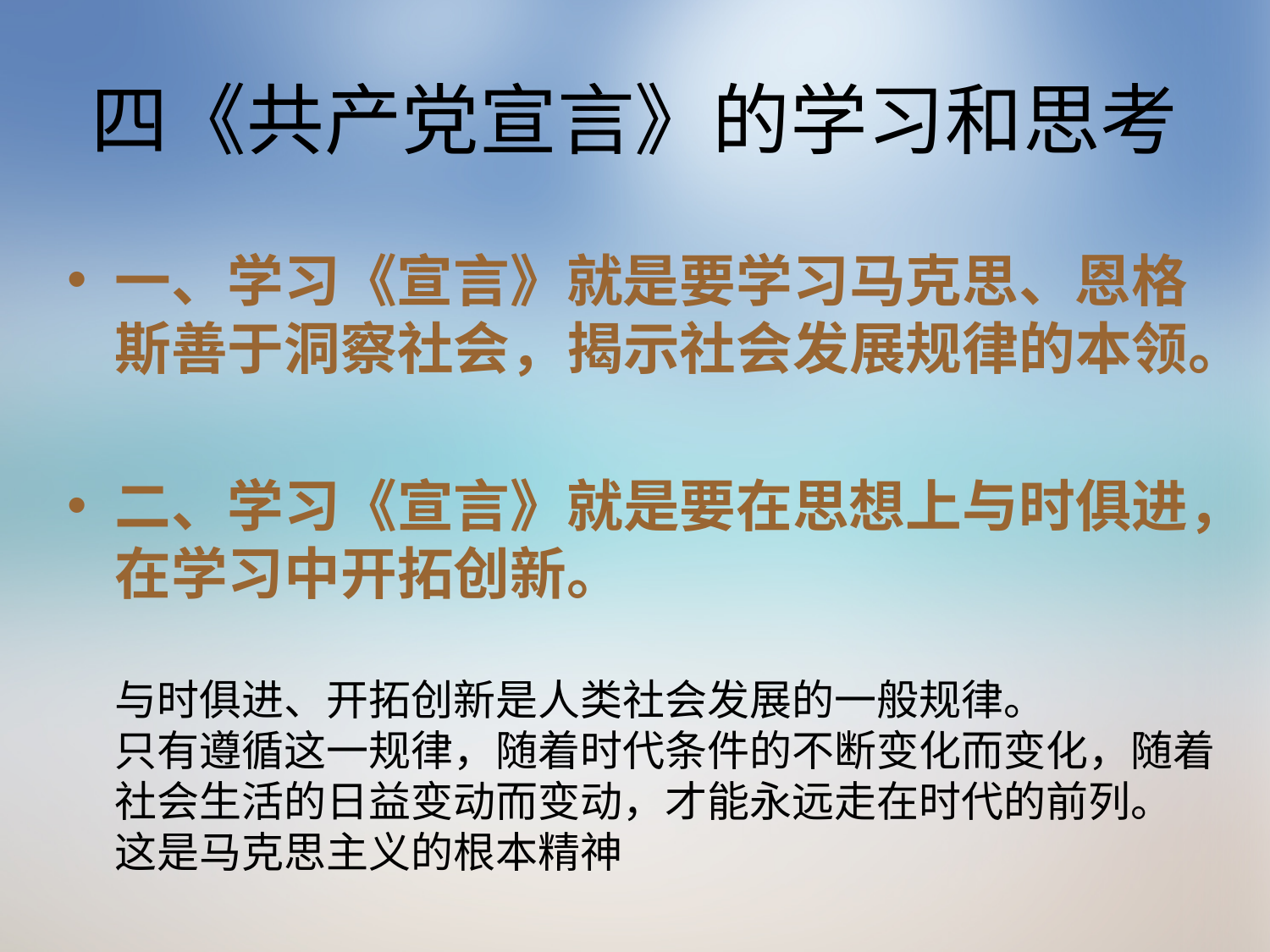

# 四《共产党宣言》的学习和思考
一、学习《宣言》就是要学习马克思、恩格斯善于洞察社会，揭示社会发展规律的本领。

二、学习《宣言》就是要在思想上与时俱进，在学习中开拓创新。

与时俱进、开拓创新是人类社会发展的一般规律。
只有遵循这一规律，随着时代条件的不断变化而变化，随着社会生活的日益变动而变动，才能永远走在时代的前列。
这是马克思主义的根本精神